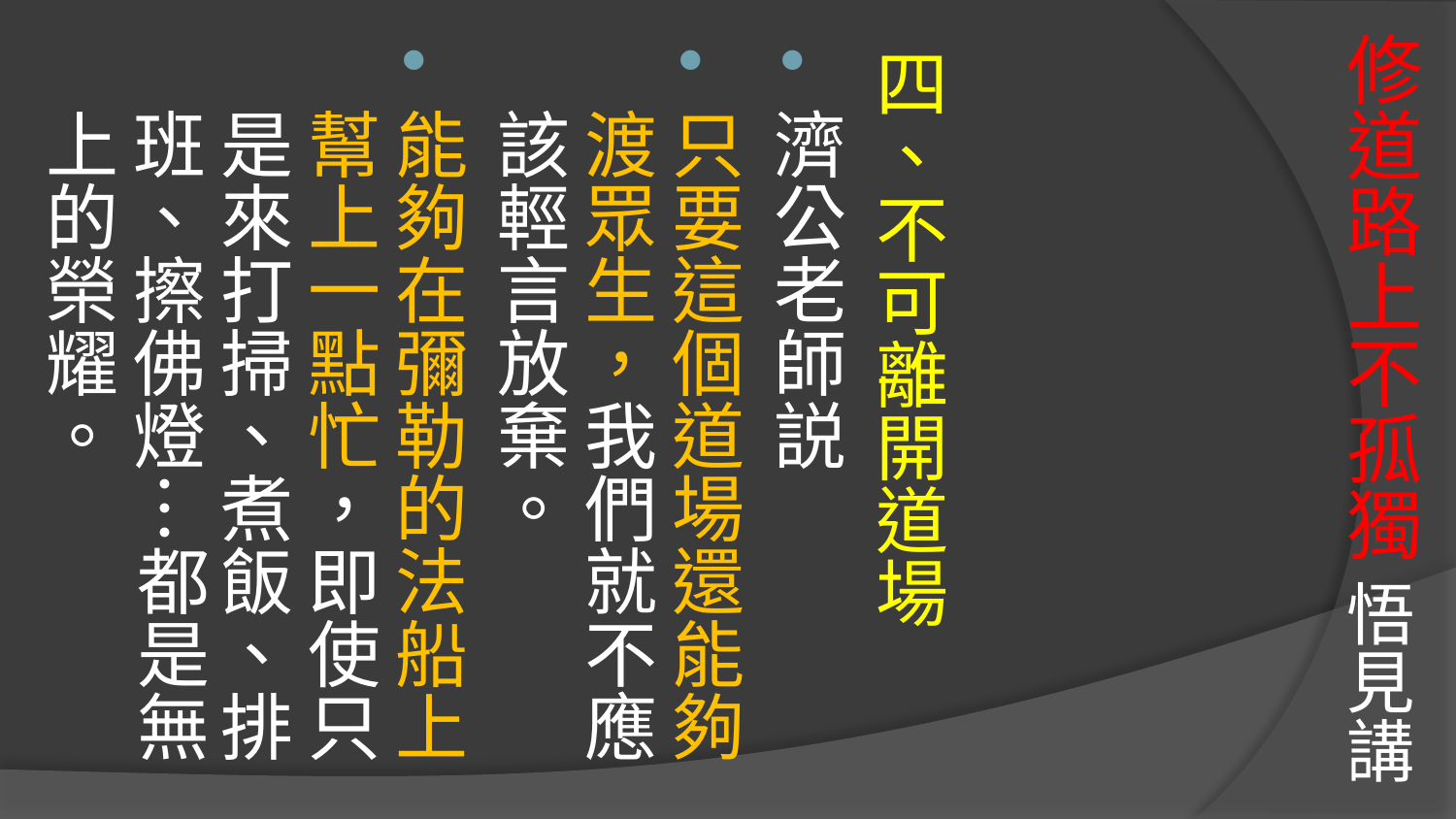

# 修道路上不孤獨 悟見講
四、不可離開道場
濟公老師説
只要這個道場還能夠渡眾生，我們就不應該輕言放棄。
能夠在彌勒的法船上幫上一點忙，即使只是來打掃、煮飯、排班、擦佛燈…都是無上的榮耀。